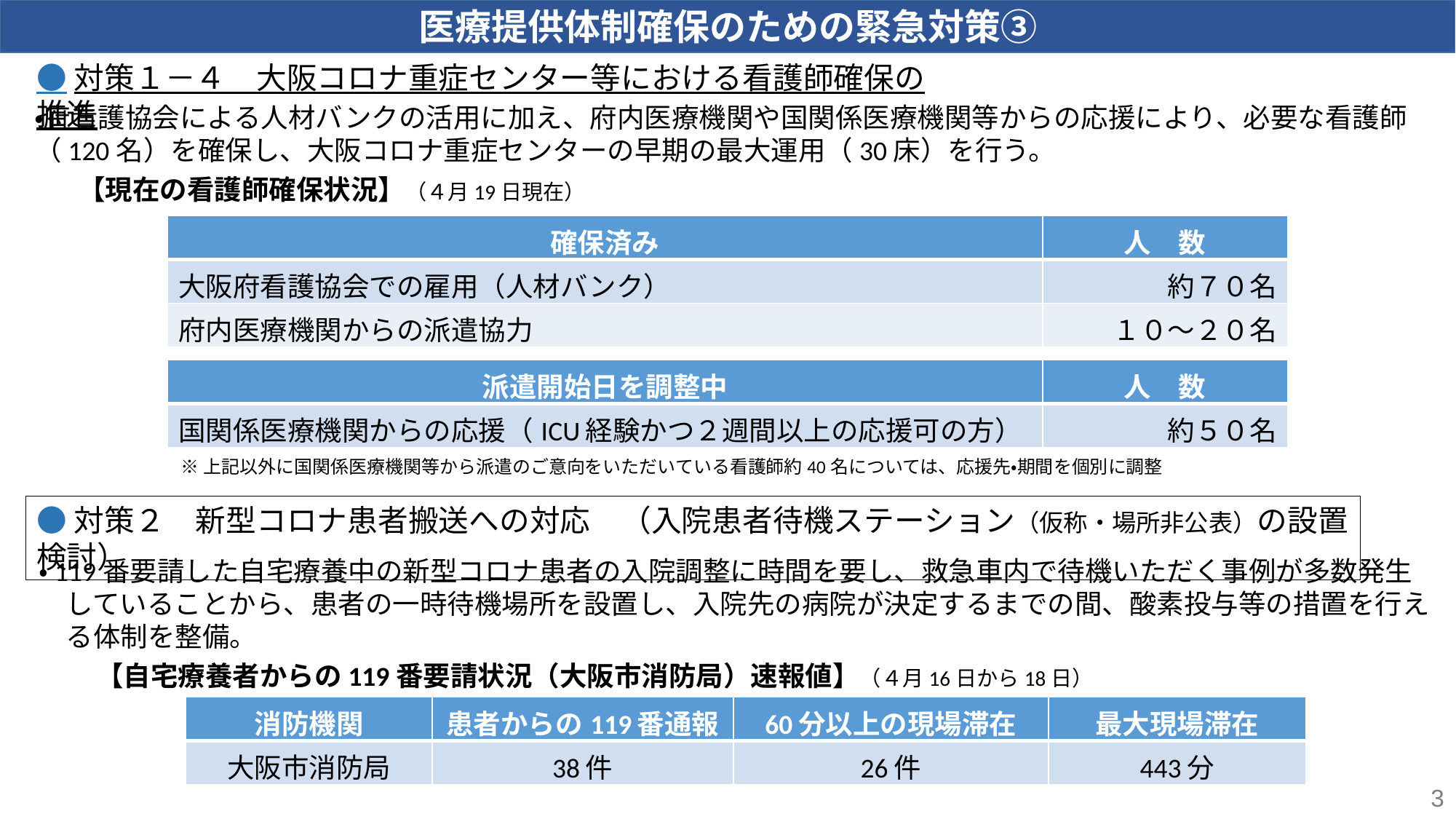

医療提供体制確保のための緊急対策③
●対策１－４　大阪コロナ重症センター等における看護師確保の推進
・府看護協会による人材バンクの活用に加え、府内医療機関や国関係医療機関等からの応援により、必要な看護師（120名）を確保し、大阪コロナ重症センターの早期の最大運用（30床）を行う。
【現在の看護師確保状況】（４月19日現在）
| 確保済み | 人　数 |
| --- | --- |
| 大阪府看護協会での雇用（人材バンク） | 約７０名 |
| 府内医療機関からの派遣協力 | １０～２０名 |
| 派遣開始日を調整中 | 人　数 |
| --- | --- |
| 国関係医療機関からの応援（ICU経験かつ２週間以上の応援可の方） | 約５０名 |
※上記以外に国関係医療機関等から派遣のご意向をいただいている看護師約40名については、応援先・期間を個別に調整
●対策２　新型コロナ患者搬送への対応　（入院患者待機ステーション（仮称・場所非公表）の設置検討）
・119番要請した自宅療養中の新型コロナ患者の入院調整に時間を要し、救急車内で待機いただく事例が多数発生
　していることから、患者の一時待機場所を設置し、入院先の病院が決定するまでの間、酸素投与等の措置を行え
　る体制を整備。
【自宅療養者からの119番要請状況（大阪市消防局）速報値】（４月16日から18日）
| 消防機関 | 患者からの119番通報 | 60分以上の現場滞在 | 最大現場滞在 |
| --- | --- | --- | --- |
| 大阪市消防局 | 38件 | 26件 | 443分 |
3